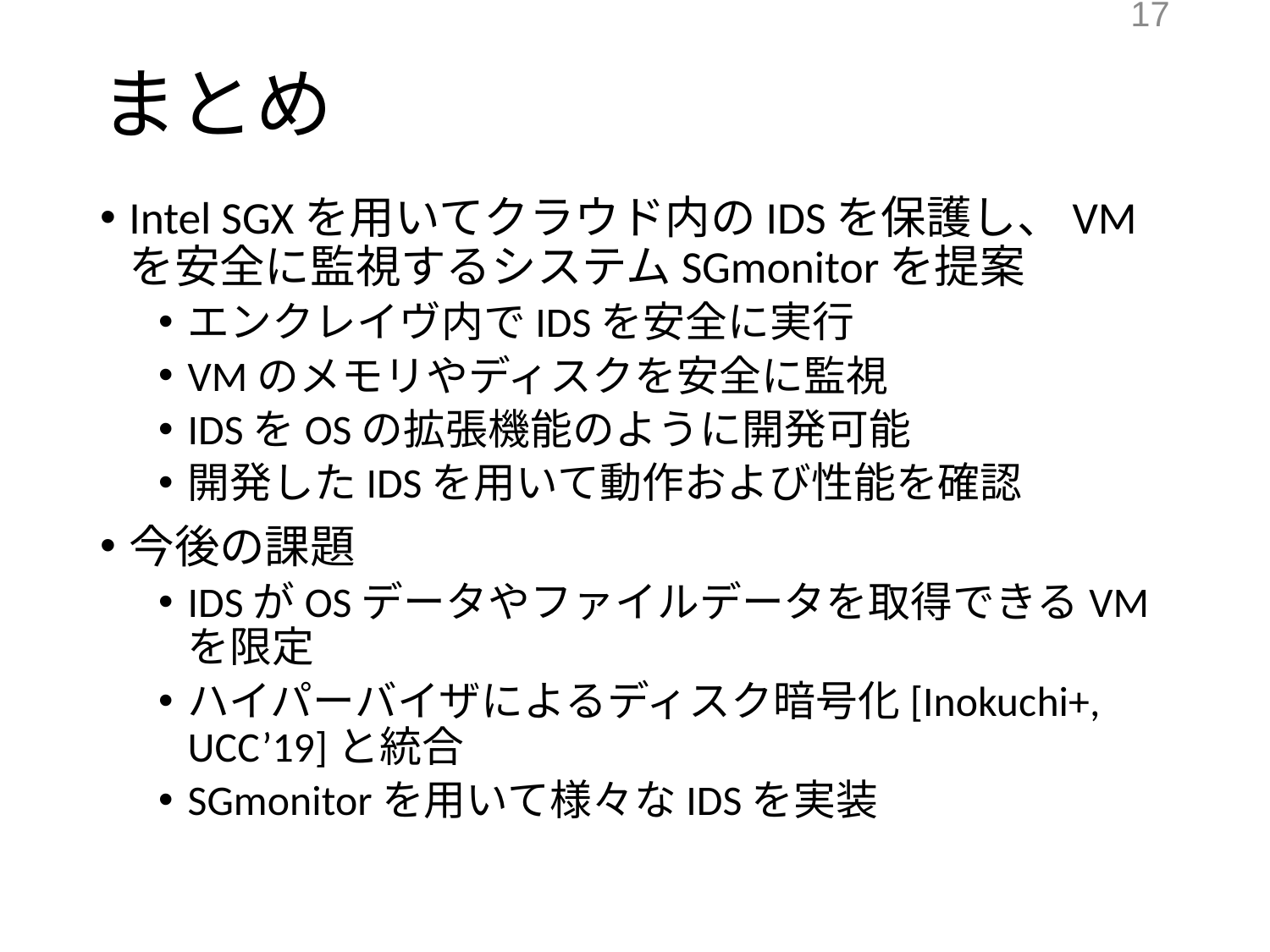

17
# まとめ
Intel SGXを用いてクラウド内のIDSを保護し、VMを安全に監視するシステムSGmonitorを提案
エンクレイヴ内でIDSを安全に実行
VMのメモリやディスクを安全に監視
IDSをOSの拡張機能のように開発可能
開発したIDSを用いて動作および性能を確認
今後の課題
IDSがOSデータやファイルデータを取得できるVMを限定
ハイパーバイザによるディスク暗号化[Inokuchi+, UCC’19]と統合
SGmonitorを用いて様々なIDSを実装